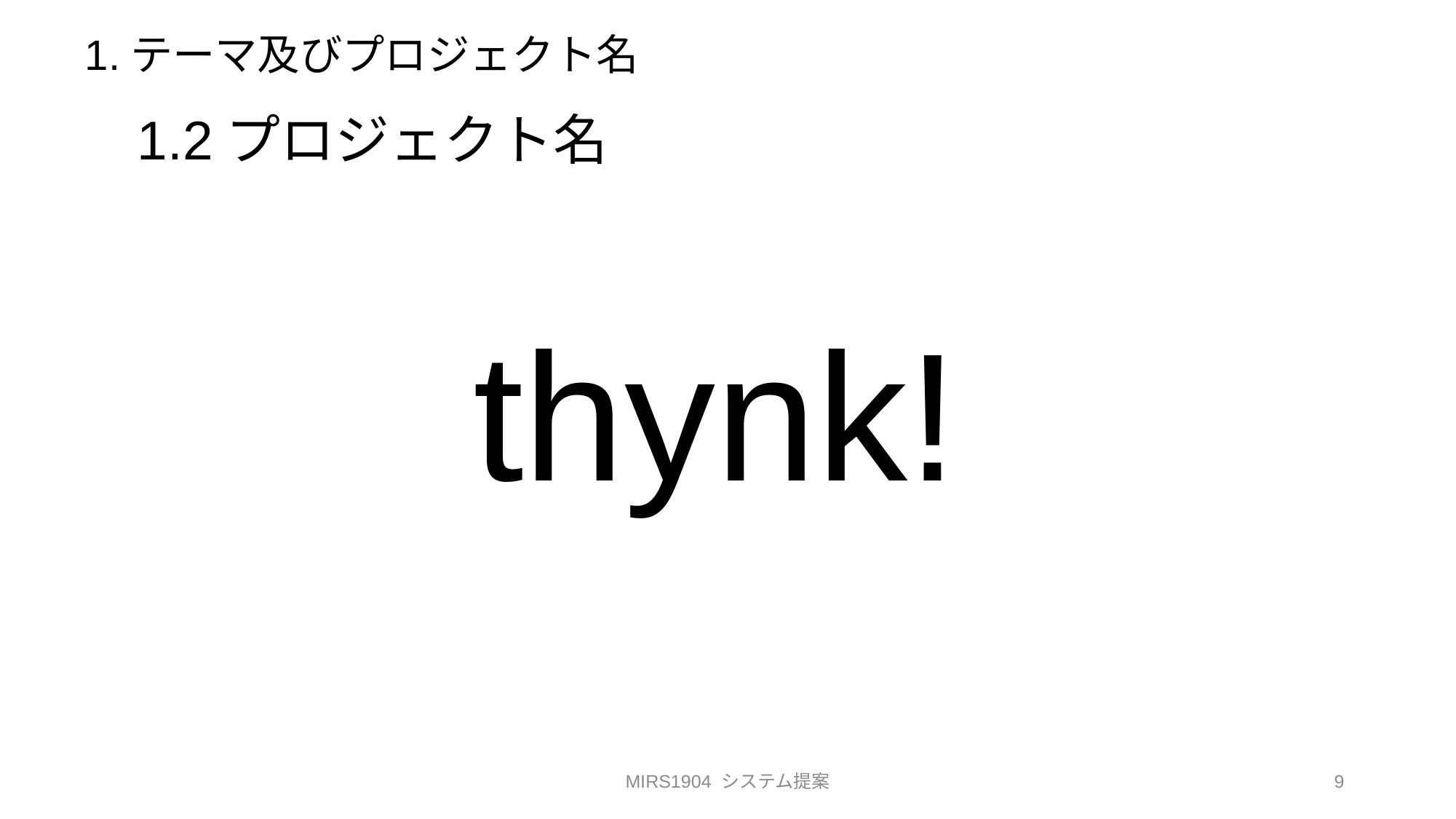

# 1.テーマ及びプロジェクト名
1.2プロジェクト名
thynk!
MIRS1904 システム提案
9